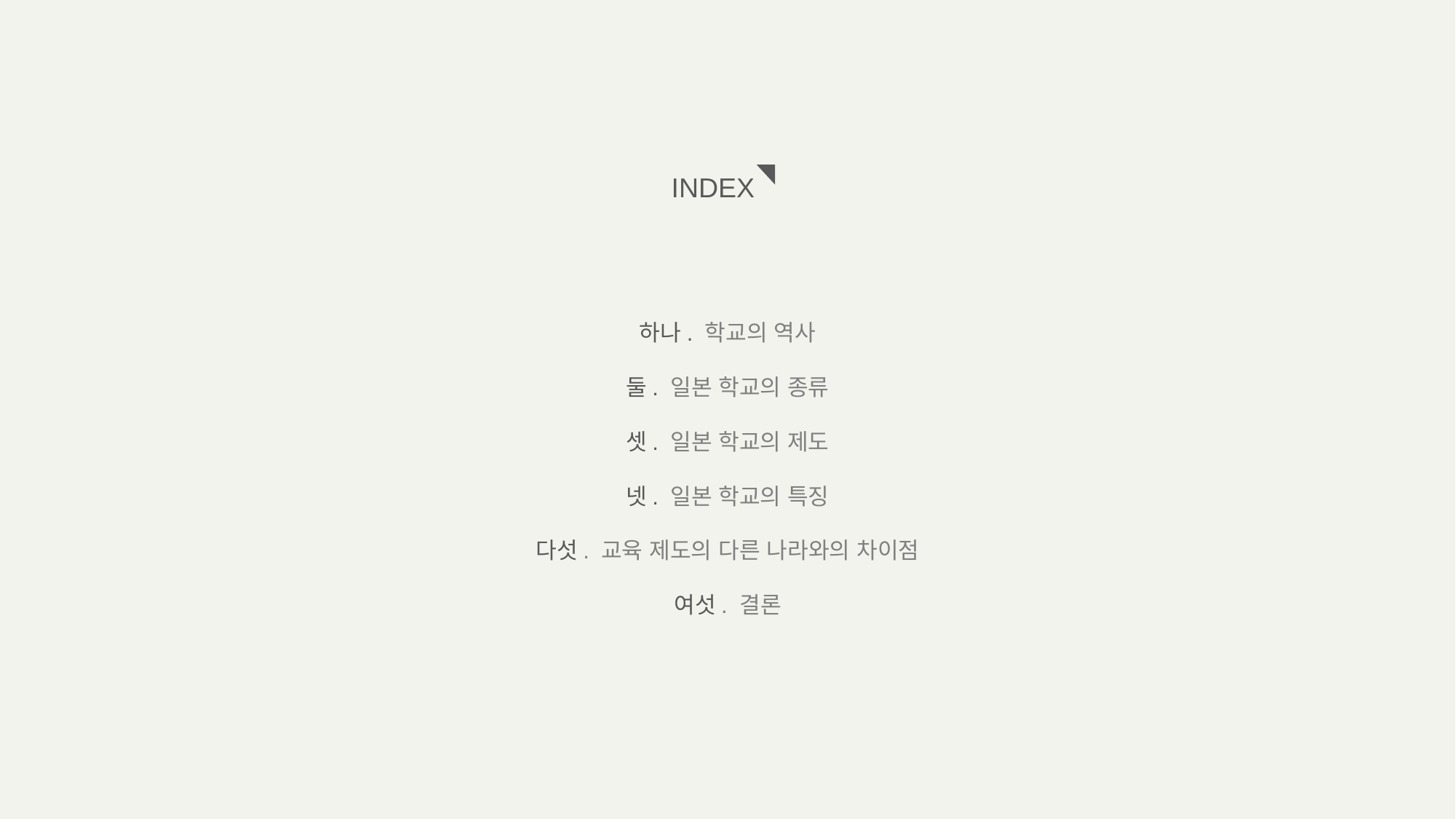

INDEX

하나. 학교의 역사

둘. 일본 학교의 종류

셋. 일본 학교의 제도

넷. 일본 학교의 특징

다섯. 교육 제도의 다른 나라와의 차이점

여섯. 결론